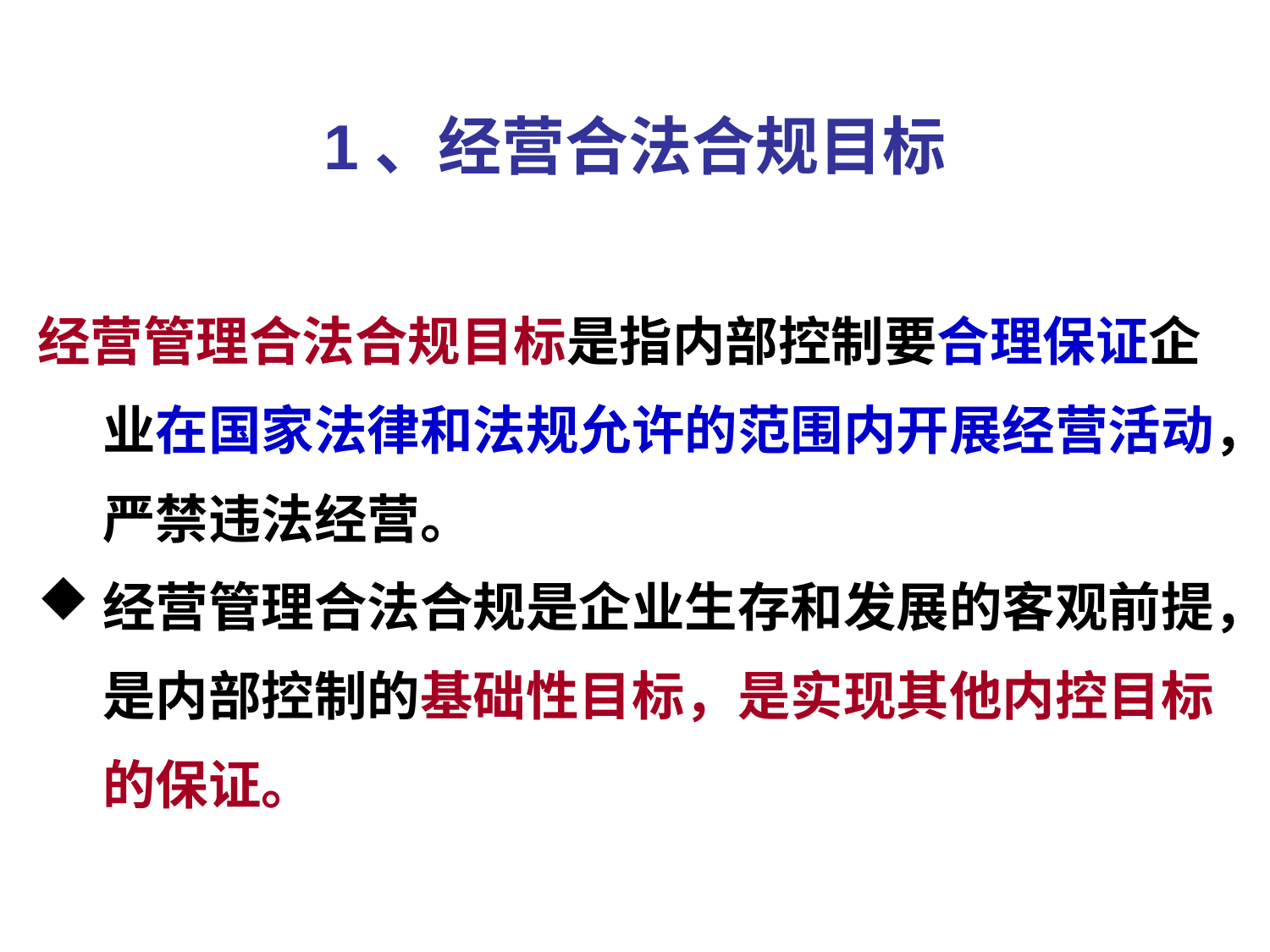

1、经营合法合规目标
经营管理合法合规目标是指内部控制要合理保证企业在国家法律和法规允许的范围内开展经营活动，严禁违法经营。
经营管理合法合规是企业生存和发展的客观前提，是内部控制的基础性目标，是实现其他内控目标的保证。